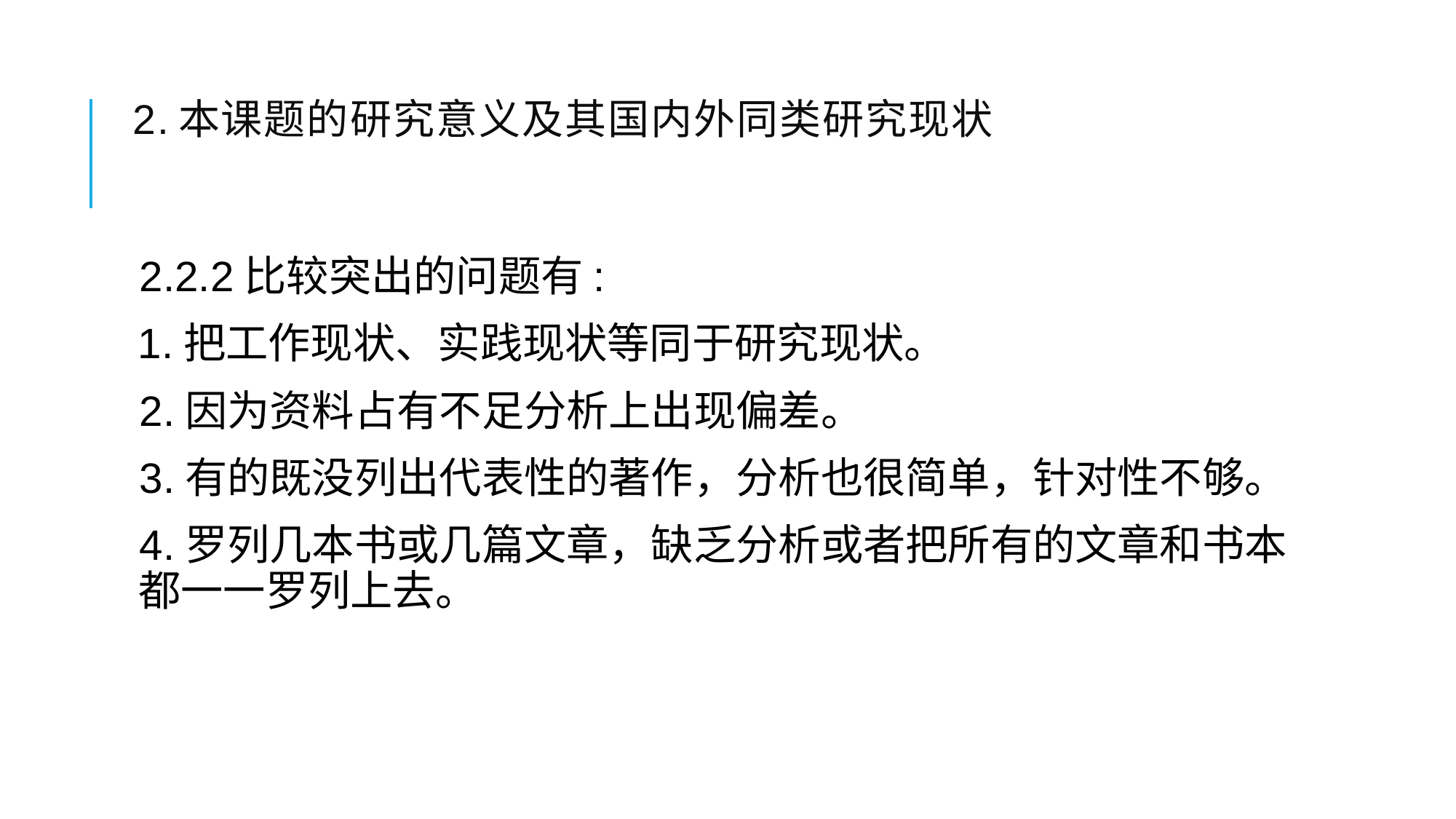

# 2.本课题的研究意义及其国内外同类研究现状
2.2.2比较突出的问题有:
 1.把工作现状、实践现状等同于研究现状。
2.因为资料占有不足分析上出现偏差。
3.有的既没列出代表性的著作，分析也很简单，针对性不够。
4.罗列几本书或几篇文章，缺乏分析或者把所有的文章和书本都一一罗列上去。